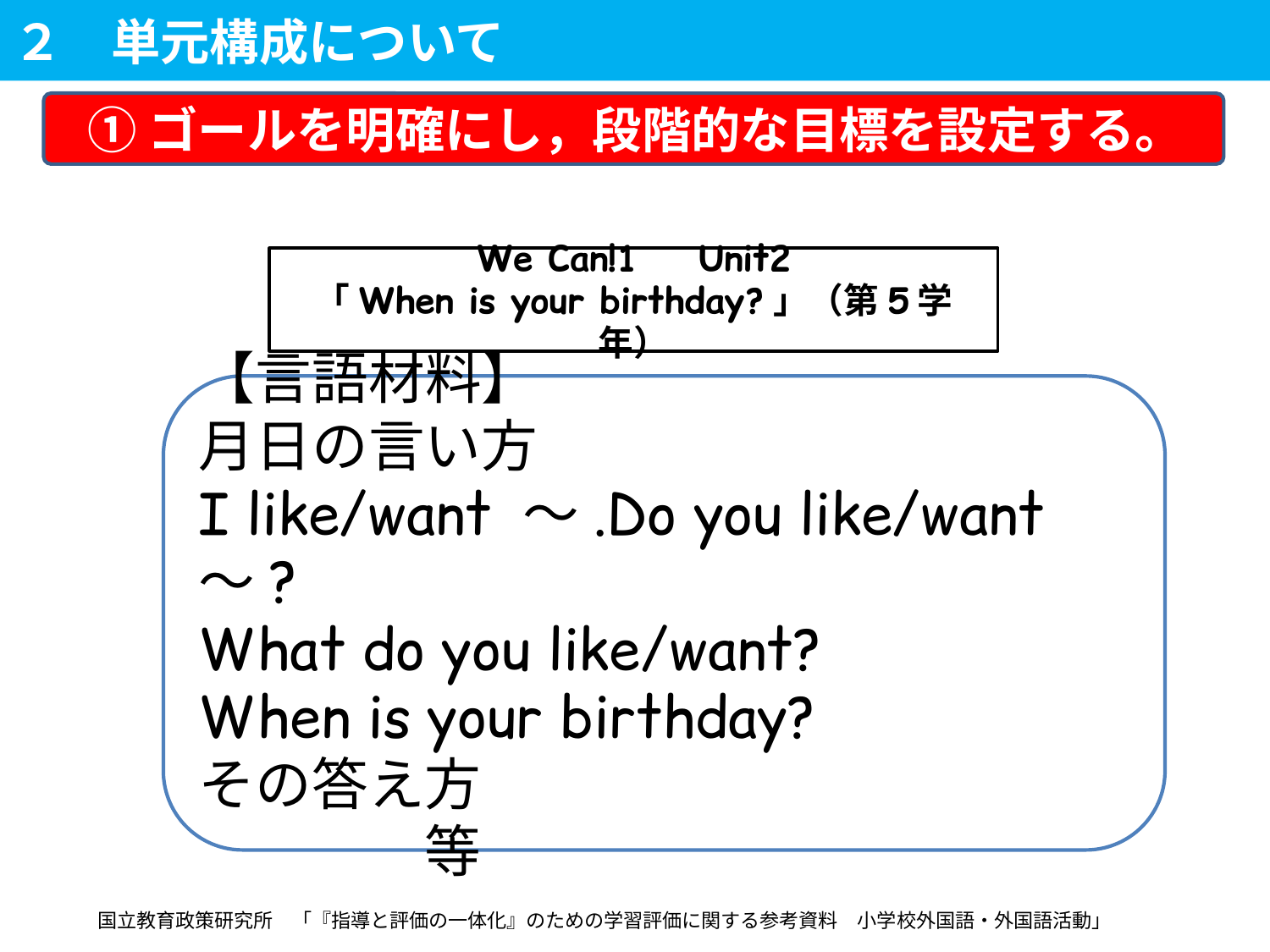

２　単元構成について
①ゴールを明確にし，段階的な目標を設定する。
# We Can!1　 Unit2 「When is your birthday?」（第5学年）

【言語材料】
月日の言い方
I like/want ～.Do you like/want ～?
What do you like/want?
When is your birthday?
その答え方　　　　　　　　　　　　　　　等
国立教育政策研究所　「『指導と評価の一体化』のための学習評価に関する参考資料　小学校外国語・外国語活動」